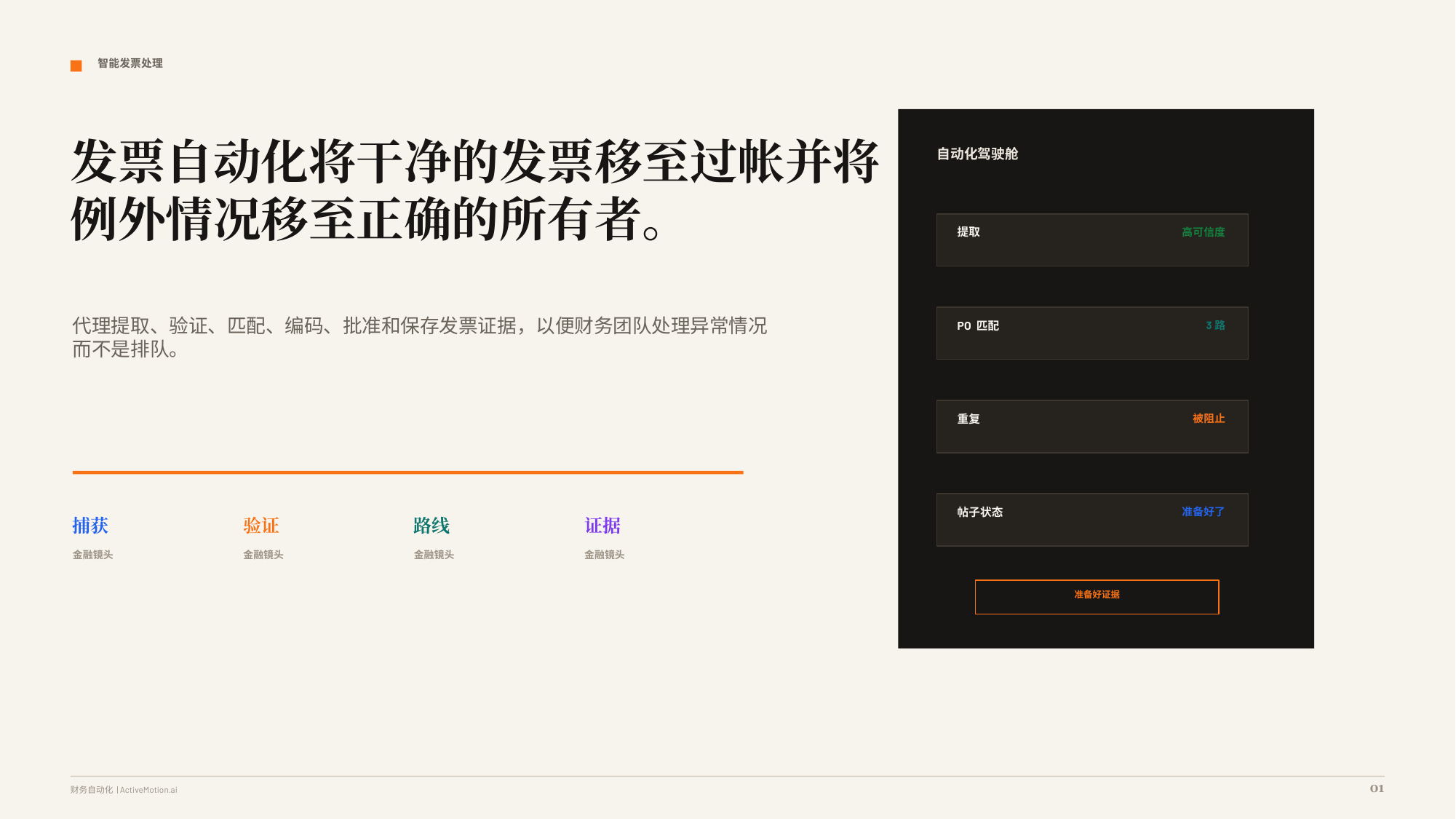

智能发票处理

发票自动化将干净的发票移至过帐并将例外情况移至正确的所有者。
自动化驾驶舱

提取
高可信度

代理提取、验证、匹配、编码、批准和保存发票证据，以便财务团队处理异常情况而不是排队。
PO 匹配
3路

重复
被阻止

帖子状态
准备好了
捕获
验证
路线
证据
金融镜头
金融镜头
金融镜头
金融镜头

准备好证据

01
财务自动化 | ActiveMotion.ai